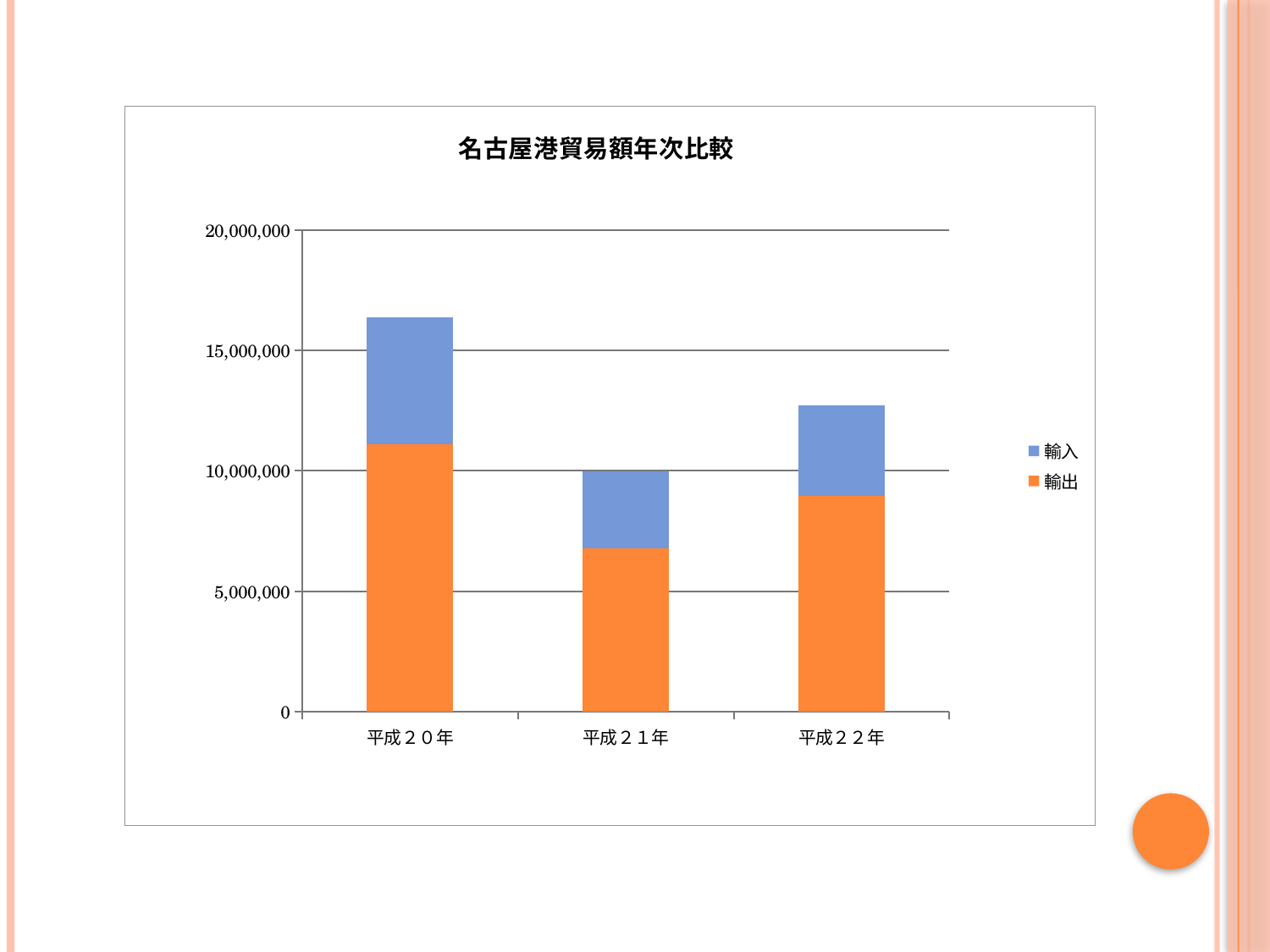

### Chart

| Category | 輸出 | 輸入 |
|---|---|---|
| 平成２０年 | 11083130.0 | 5277042.0 |
| 平成２１年 | 6766541.0 | 3210935.0 |
| 平成２２年 | 8940307.0 | 3765609.0 |